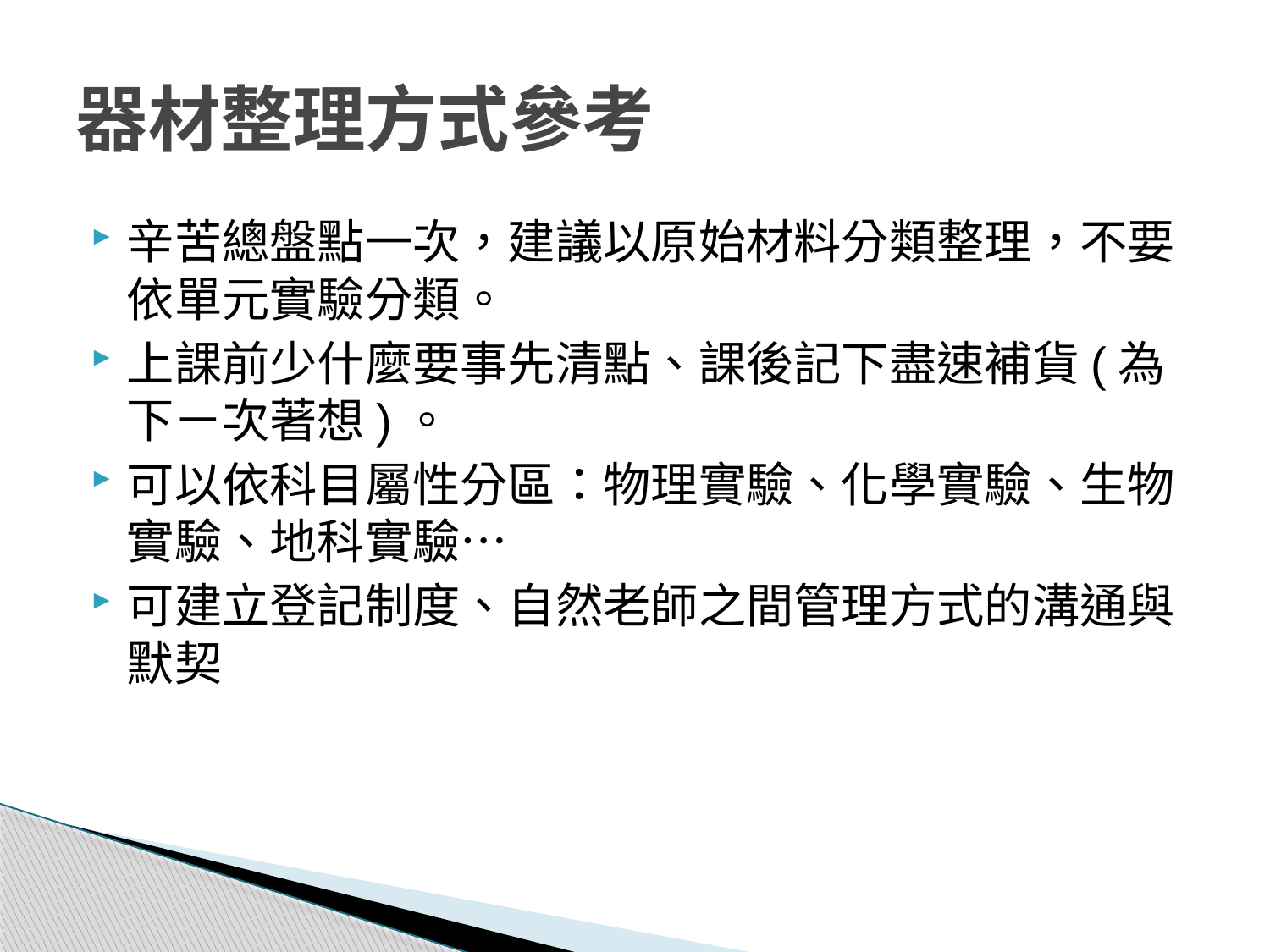

# 器材整理方式參考
辛苦總盤點一次，建議以原始材料分類整理，不要依單元實驗分類。
上課前少什麼要事先清點、課後記下盡速補貨(為下ㄧ次著想)。
可以依科目屬性分區：物理實驗、化學實驗、生物實驗、地科實驗…
可建立登記制度、自然老師之間管理方式的溝通與默契